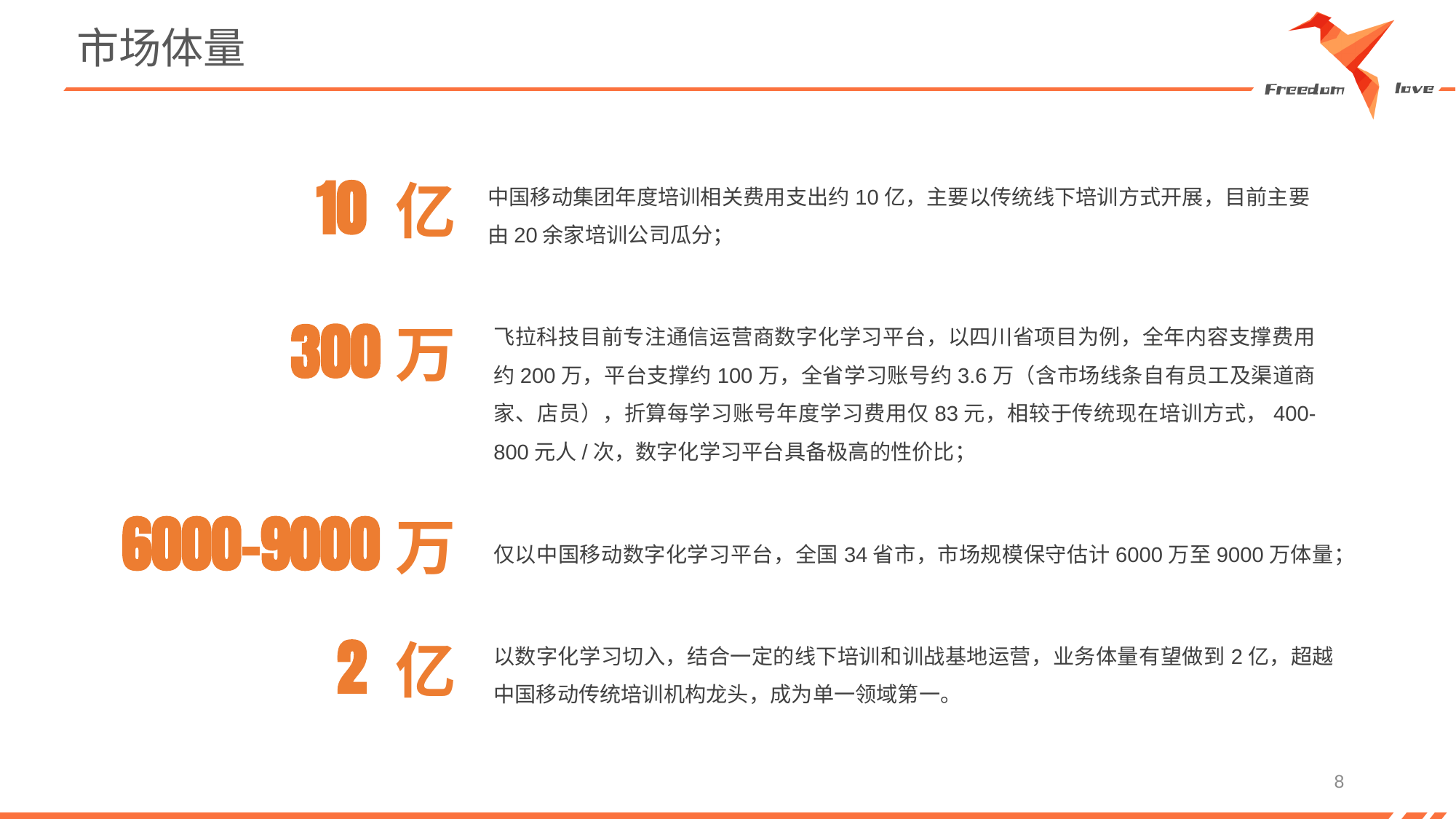

# 市场体量
中国移动集团年度培训相关费用支出约10亿，主要以传统线下培训方式开展，目前主要由20余家培训公司瓜分；
10 亿
飞拉科技目前专注通信运营商数字化学习平台，以四川省项目为例，全年内容支撑费用约200万，平台支撑约100万，全省学习账号约3.6万（含市场线条自有员工及渠道商家、店员），折算每学习账号年度学习费用仅83元，相较于传统现在培训方式，400-800元人/次，数字化学习平台具备极高的性价比；
300万
6000-9000万
仅以中国移动数字化学习平台，全国34省市，市场规模保守估计6000万至9000万体量；
以数字化学习切入，结合一定的线下培训和训战基地运营，业务体量有望做到2亿，超越中国移动传统培训机构龙头，成为单一领域第一。
2 亿
8